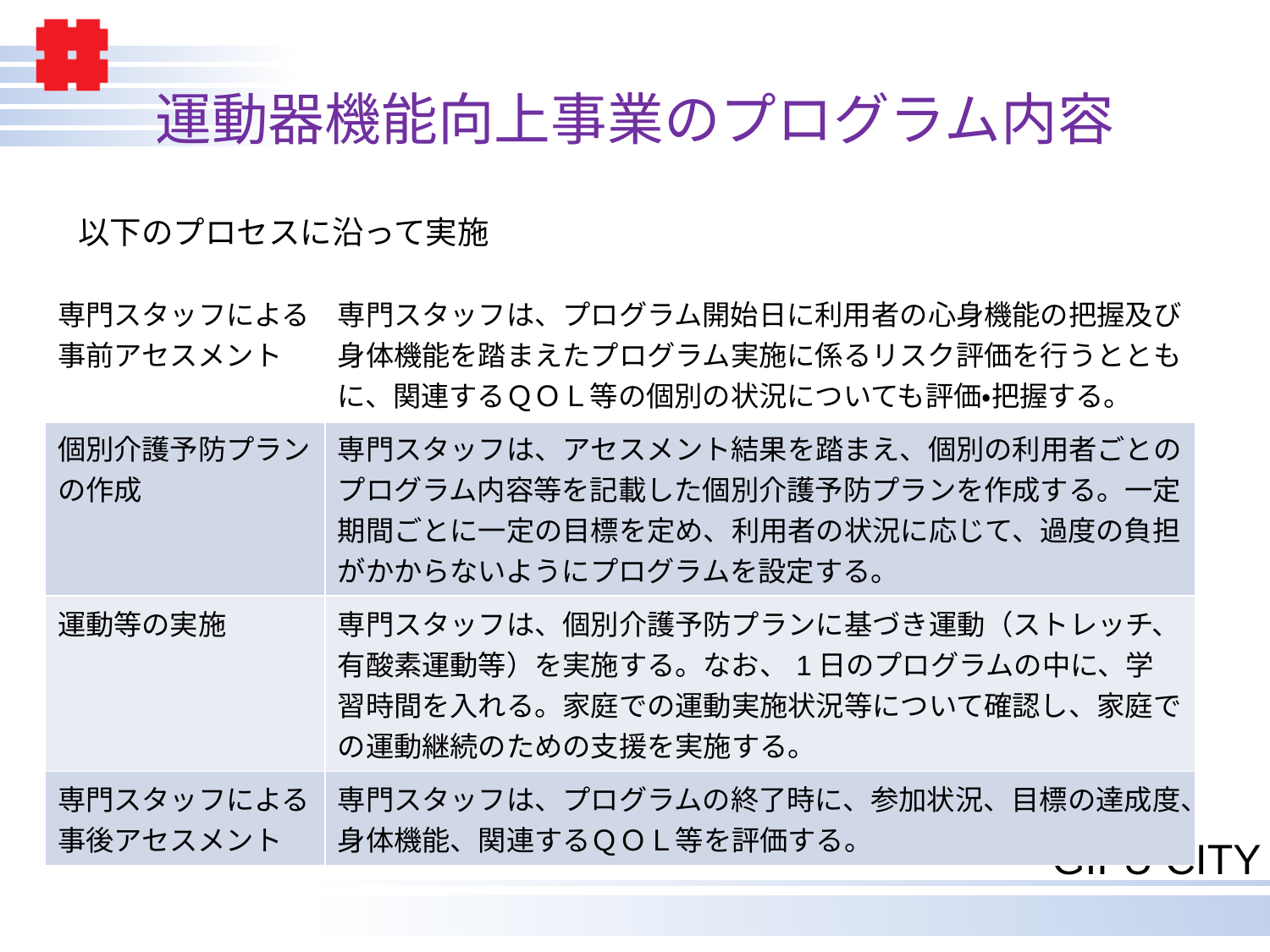

# 運動器機能向上事業のプログラム内容
以下のプロセスに沿って実施
| 専門スタッフによる事前アセスメント | 専門スタッフは、プログラム開始日に利用者の心身機能の把握及び身体機能を踏まえたプログラム実施に係るリスク評価を行うとともに、関連するＱＯＬ等の個別の状況についても評価・把握する。 |
| --- | --- |
| 個別介護予防プランの作成 | 専門スタッフは、アセスメント結果を踏まえ、個別の利用者ごとのプログラム内容等を記載した個別介護予防プランを作成する。一定期間ごとに一定の目標を定め、利用者の状況に応じて、過度の負担がかからないようにプログラムを設定する。 |
| 運動等の実施 | 専門スタッフは、個別介護予防プランに基づき運動（ストレッチ、有酸素運動等）を実施する。なお、1日のプログラムの中に、学習時間を入れる。家庭での運動実施状況等について確認し、家庭での運動継続のための支援を実施する。 |
| 専門スタッフによる事後アセスメント | 専門スタッフは、プログラムの終了時に、参加状況、目標の達成度、身体機能、関連するＱＯＬ等を評価する。 |